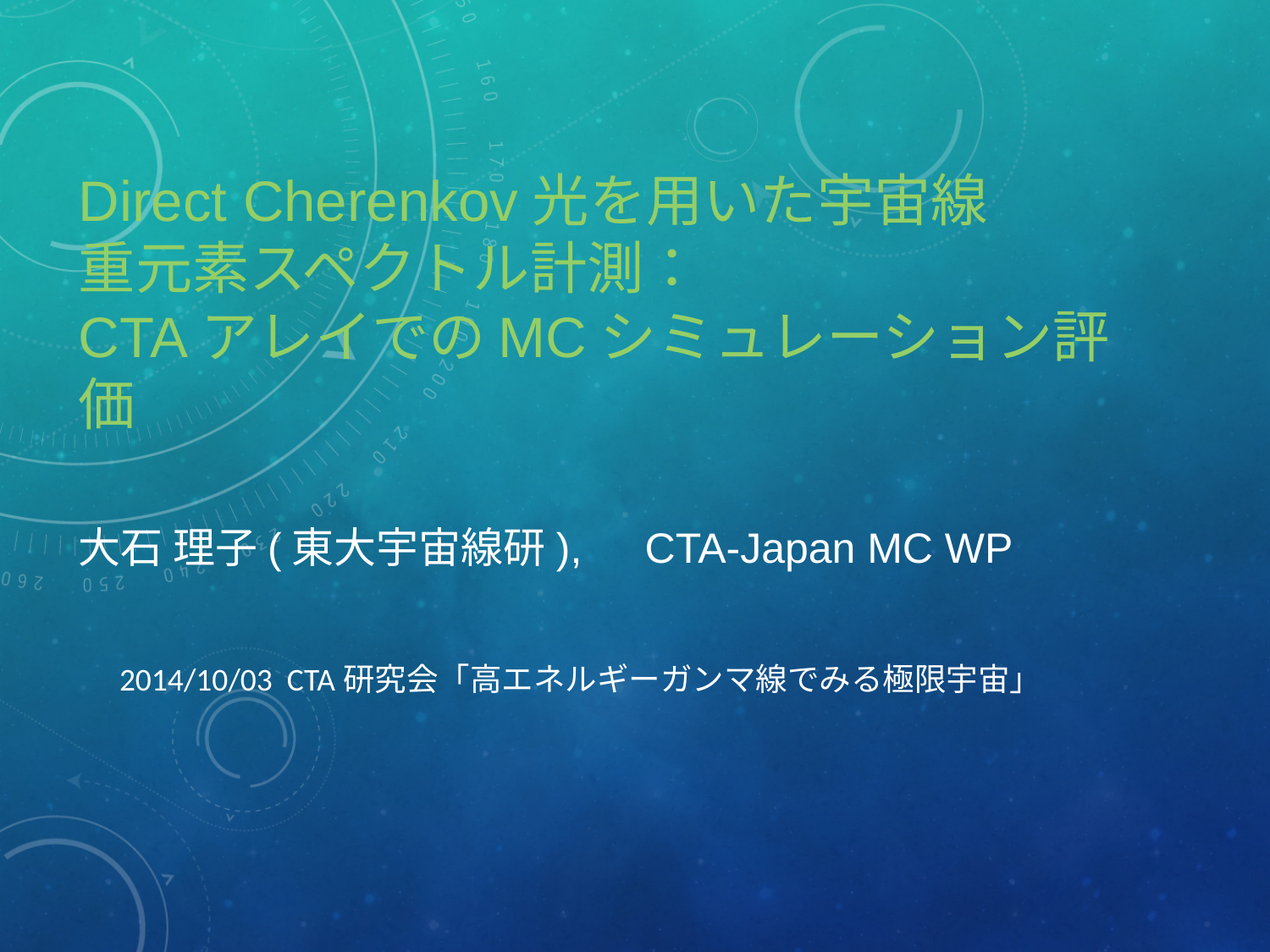

# Direct Cherenkov光を用いた宇宙線 重元素スペクトル計測： CTAアレイでのMCシミュレーション評価
大石 理子(東大宇宙線研),　CTA-Japan MC WP

2014/10/03  CTA研究会「高エネルギーガンマ線でみる極限宇宙」